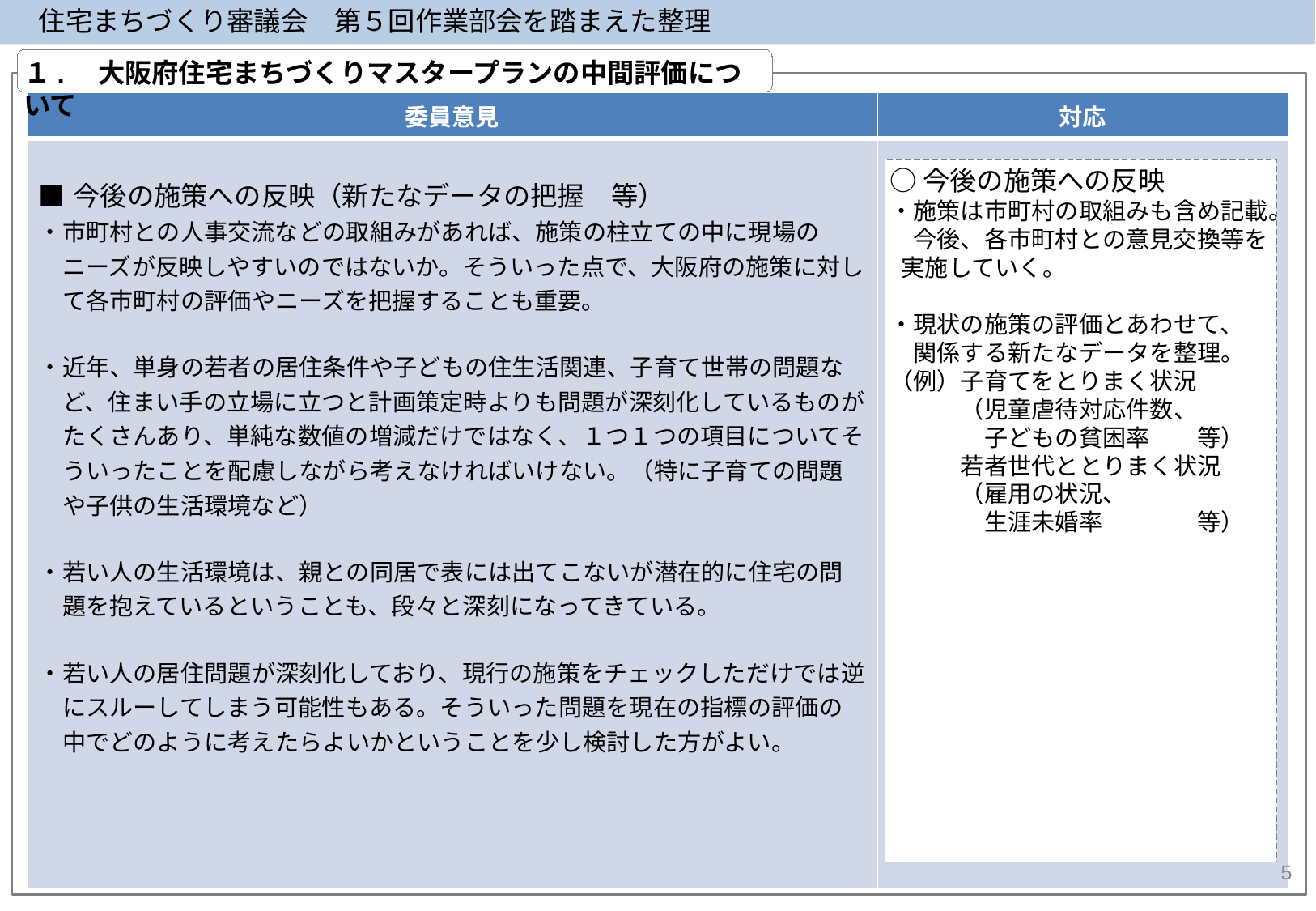

住宅まちづくり審議会　第５回作業部会を踏まえた整理
１.　大阪府住宅まちづくりマスタープランの中間評価について

| 委員意見 | 対応 |
| --- | --- |
| ■今後の施策への反映（新たなデータの把握　等） ・市町村との人事交流などの取組みがあれば、施策の柱立ての中に現場のニーズが反映しやすいのではないか。そういった点で、大阪府の施策に対して各市町村の評価やニーズを把握することも重要。 ・近年、単身の若者の居住条件や子どもの住生活関連、子育て世帯の問題など、住まい手の立場に立つと計画策定時よりも問題が深刻化しているものがたくさんあり、単純な数値の増減だけではなく、１つ１つの項目についてそういったことを配慮しながら考えなければいけない。（特に子育ての問題や子供の生活環境など） ・若い人の生活環境は、親との同居で表には出てこないが潜在的に住宅の問題を抱えているということも、段々と深刻になってきている。 ・若い人の居住問題が深刻化しており、現行の施策をチェックしただけでは逆にスルーしてしまう可能性もある。そういった問題を現在の指標の評価の中でどのように考えたらよいかということを少し検討した方がよい。 |  |
○今後の施策への反映
・施策は市町村の取組みも含め記載。
　今後、各市町村との意見交換等を実施していく。

・現状の施策の評価とあわせて、
　関係する新たなデータを整理。
（例）子育てをとりまく状況
　　　（児童虐待対応件数、
　　　　子どもの貧困率　　等）
　　　若者世代ととりまく状況
　　　（雇用の状況、
　　　　生涯未婚率　　　　等）

5